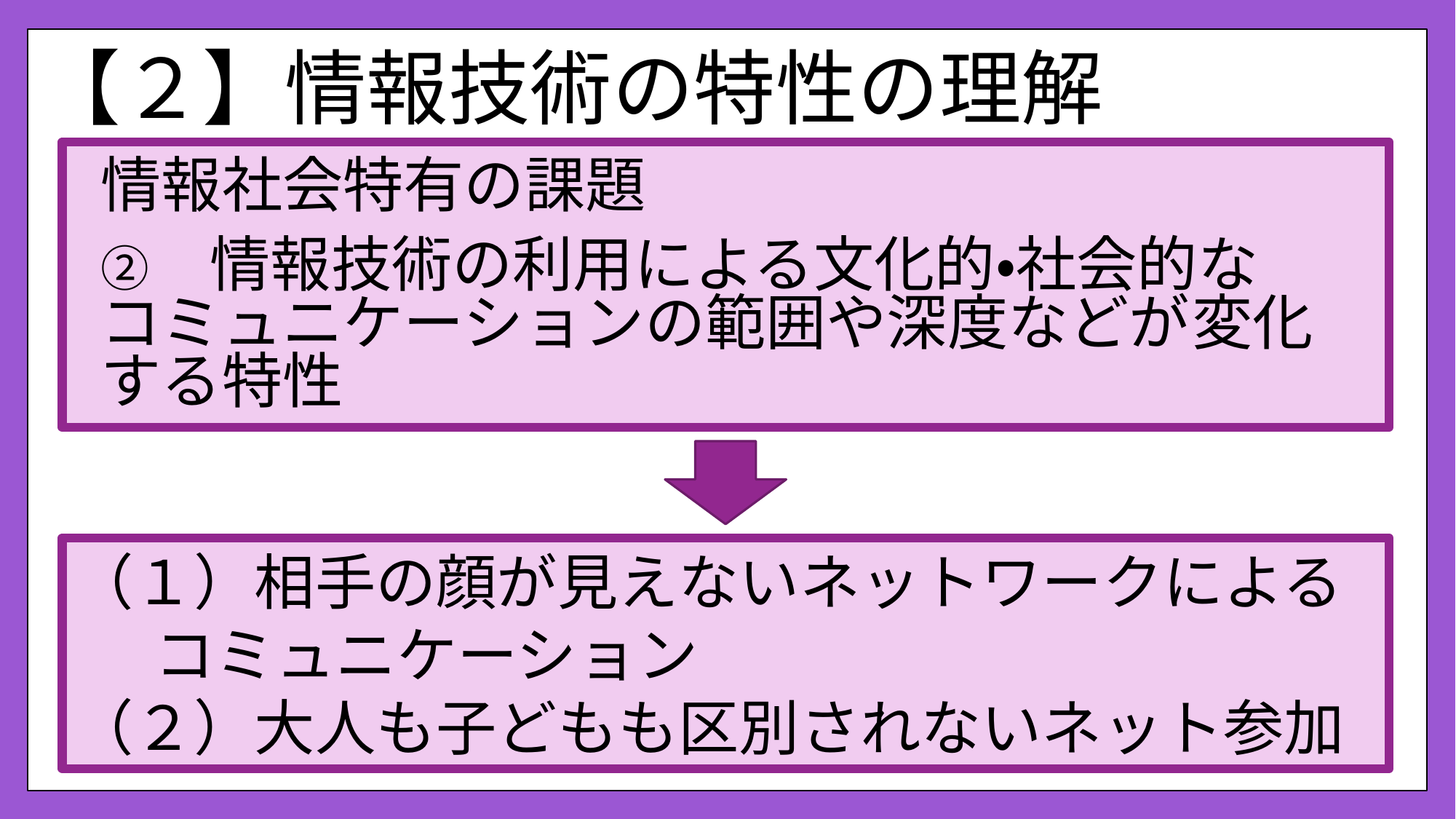

# 【２】情報技術の特性の理解

情報社会特有の課題
②	情報技術の利用による文化的・社会的な	コミュニケーションの範囲や深度などが	変化する特性

（１）相手の顔が見えないネットワークによる
      コミュニケーション
（２）大人も子どもも区別されないネット参加